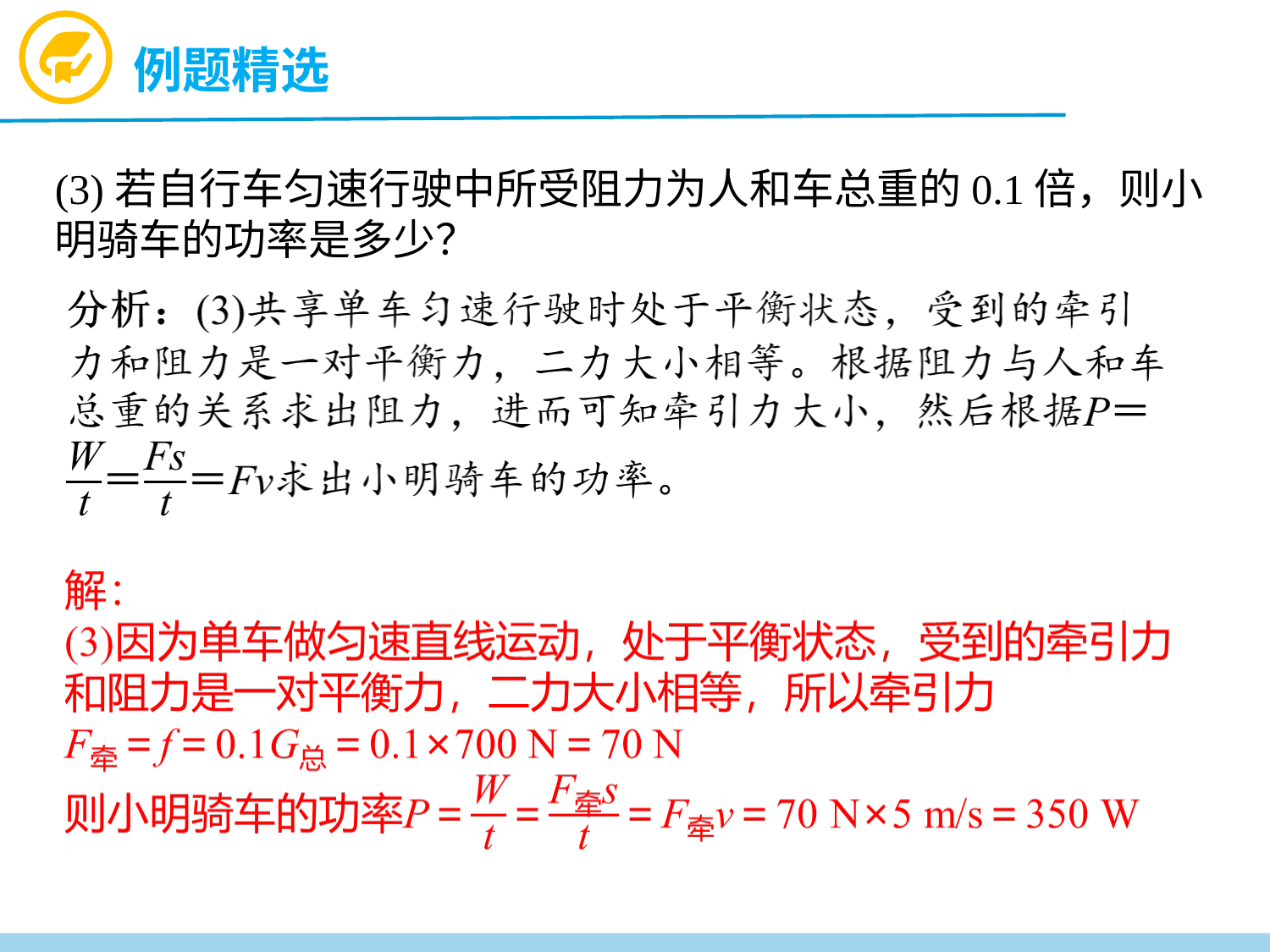

例题精选
(3)若自行车匀速行驶中所受阻力为人和车总重的0.1倍，则小明骑车的功率是多少？